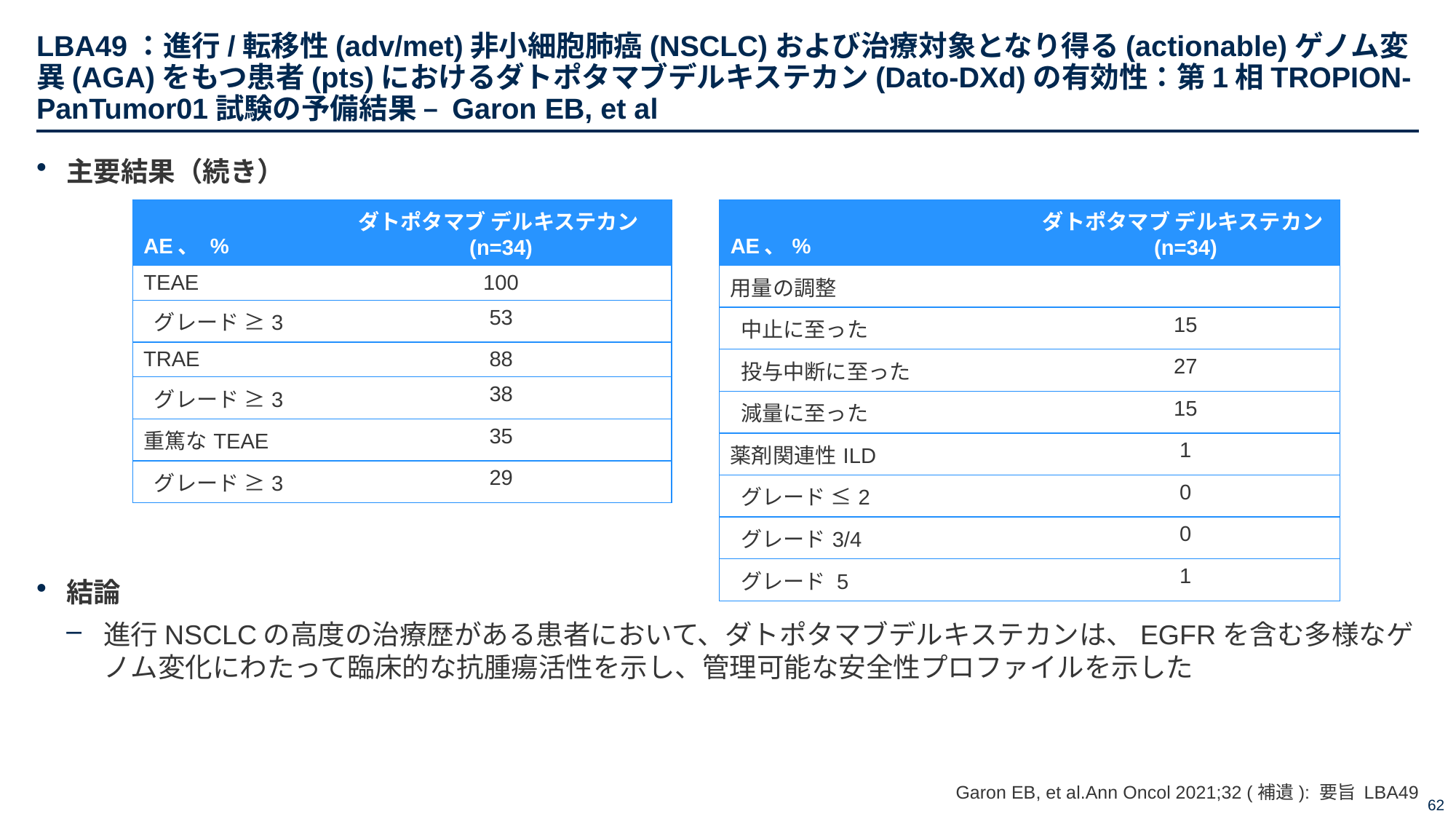

# LBA49：進行/転移性(adv/met)非小細胞肺癌(NSCLC)および治療対象となり得る(actionable)ゲノム変異(AGA)をもつ患者(pts)におけるダトポタマブデルキステカン(Dato-DXd)の有効性：第1相TROPION-PanTumor01試験の予備結果 – Garon EB, et al
主要結果（続き）
結論
進行NSCLCの高度の治療歴がある患者において、ダトポタマブデルキステカンは、EGFRを含む多様なゲノム変化にわたって臨床的な抗腫瘍活性を示し、管理可能な安全性プロファイルを示した
| AE、 % | ダトポタマブ デルキステカン (n=34) |
| --- | --- |
| TEAE | 100 |
| グレード ≥3 | 53 |
| TRAE | 88 |
| グレード ≥3 | 38 |
| 重篤なTEAE | 35 |
| グレード ≥3 | 29 |
| AE、% | ダトポタマブ デルキステカン (n=34) |
| --- | --- |
| 用量の調整 |  |
| 中止に至った | 15 |
| 投与中断に至った | 27 |
| 減量に至った | 15 |
| 薬剤関連性ILD | 1 |
| グレード ≤2 | 0 |
| グレード3/4 | 0 |
| グレード 5 | 1 |
Garon EB, et al.Ann Oncol 2021;32 (補遺): 要旨 LBA49